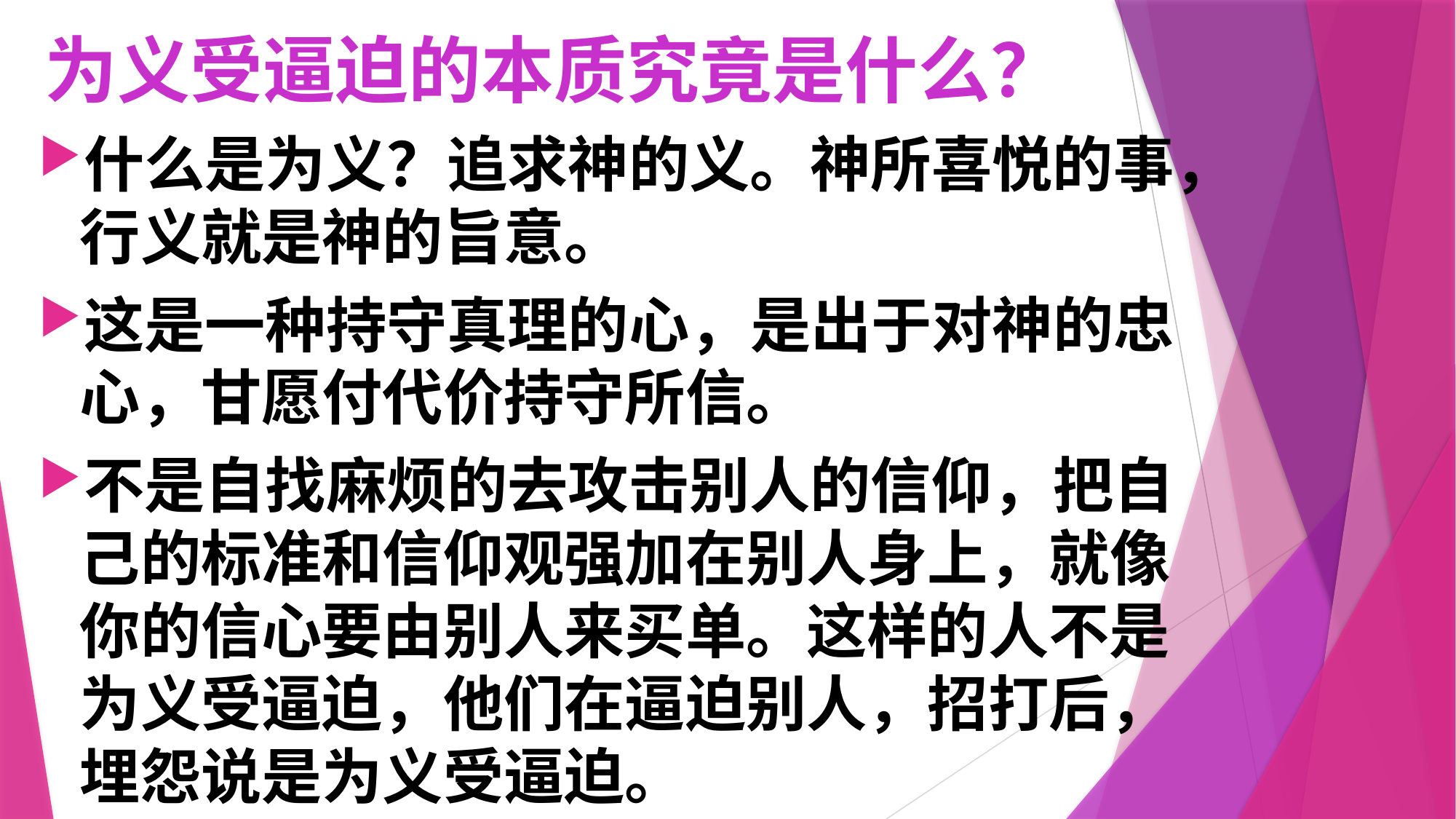

# 为义受逼迫的本质究竟是什么？
什么是为义？追求神的义。神所喜悦的事，行义就是神的旨意。
这是一种持守真理的心，是出于对神的忠心，甘愿付代价持守所信。
不是自找麻烦的去攻击别人的信仰，把自己的标准和信仰观强加在别人身上，就像你的信心要由别人来买单。这样的人不是为义受逼迫，他们在逼迫别人，招打后，埋怨说是为义受逼迫。